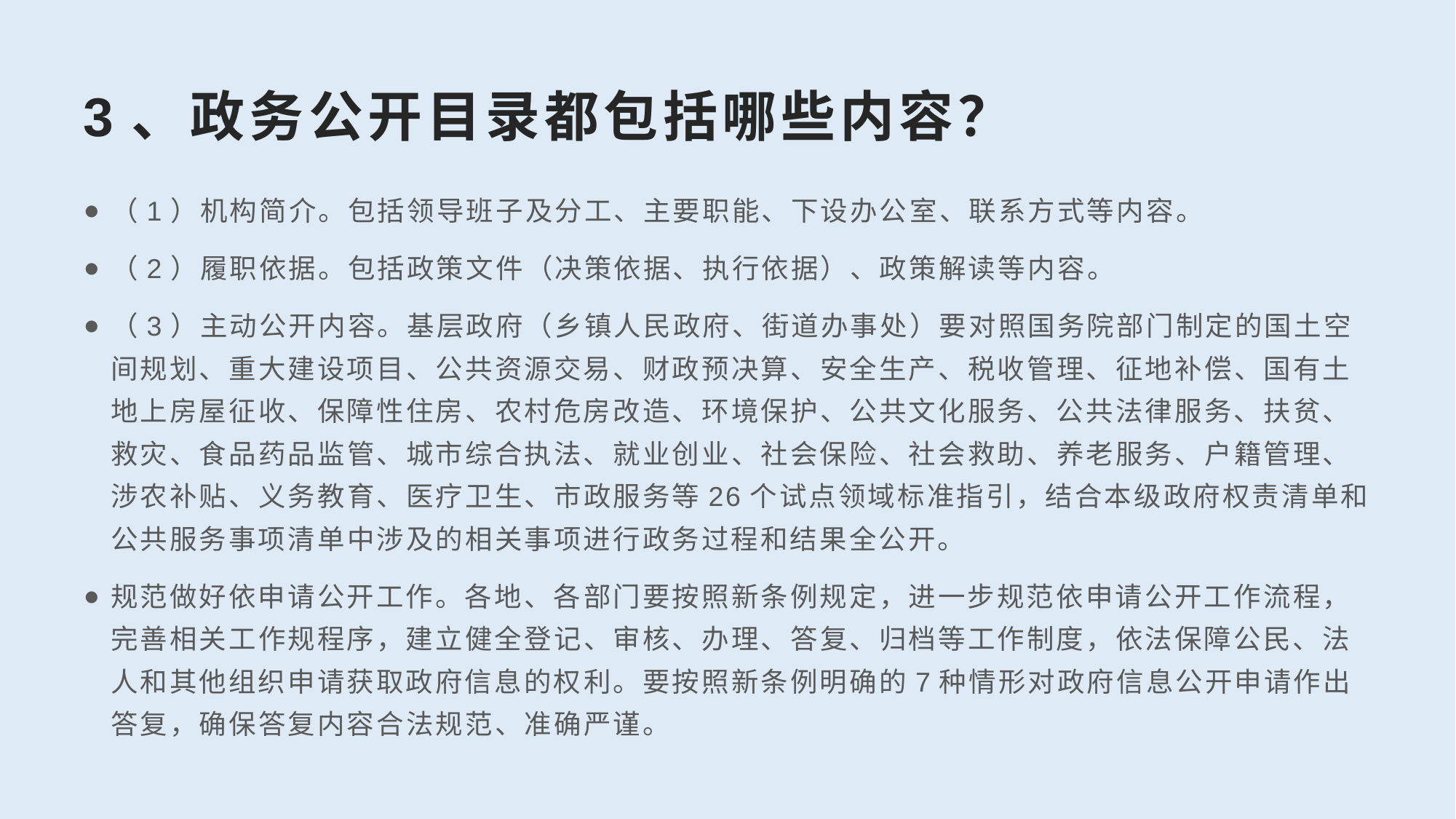

# 3、政务公开目录都包括哪些内容？
（1）机构简介。包括领导班子及分工、主要职能、下设办公室、联系方式等内容。
（2）履职依据。包括政策文件（决策依据、执行依据）、政策解读等内容。
（3）主动公开内容。基层政府（乡镇人民政府、街道办事处）要对照国务院部门制定的国土空间规划、重大建设项目、公共资源交易、财政预决算、安全生产、税收管理、征地补偿、国有土地上房屋征收、保障性住房、农村危房改造、环境保护、公共文化服务、公共法律服务、扶贫、救灾、食品药品监管、城市综合执法、就业创业、社会保险、社会救助、养老服务、户籍管理、涉农补贴、义务教育、医疗卫生、市政服务等26个试点领域标准指引，结合本级政府权责清单和公共服务事项清单中涉及的相关事项进行政务过程和结果全公开。
规范做好依申请公开工作。各地、各部门要按照新条例规定，进一步规范依申请公开工作流程，完善相关工作规程序，建立健全登记、审核、办理、答复、归档等工作制度，依法保障公民、法人和其他组织申请获取政府信息的权利。要按照新条例明确的7种情形对政府信息公开申请作出答复，确保答复内容合法规范、准确严谨。